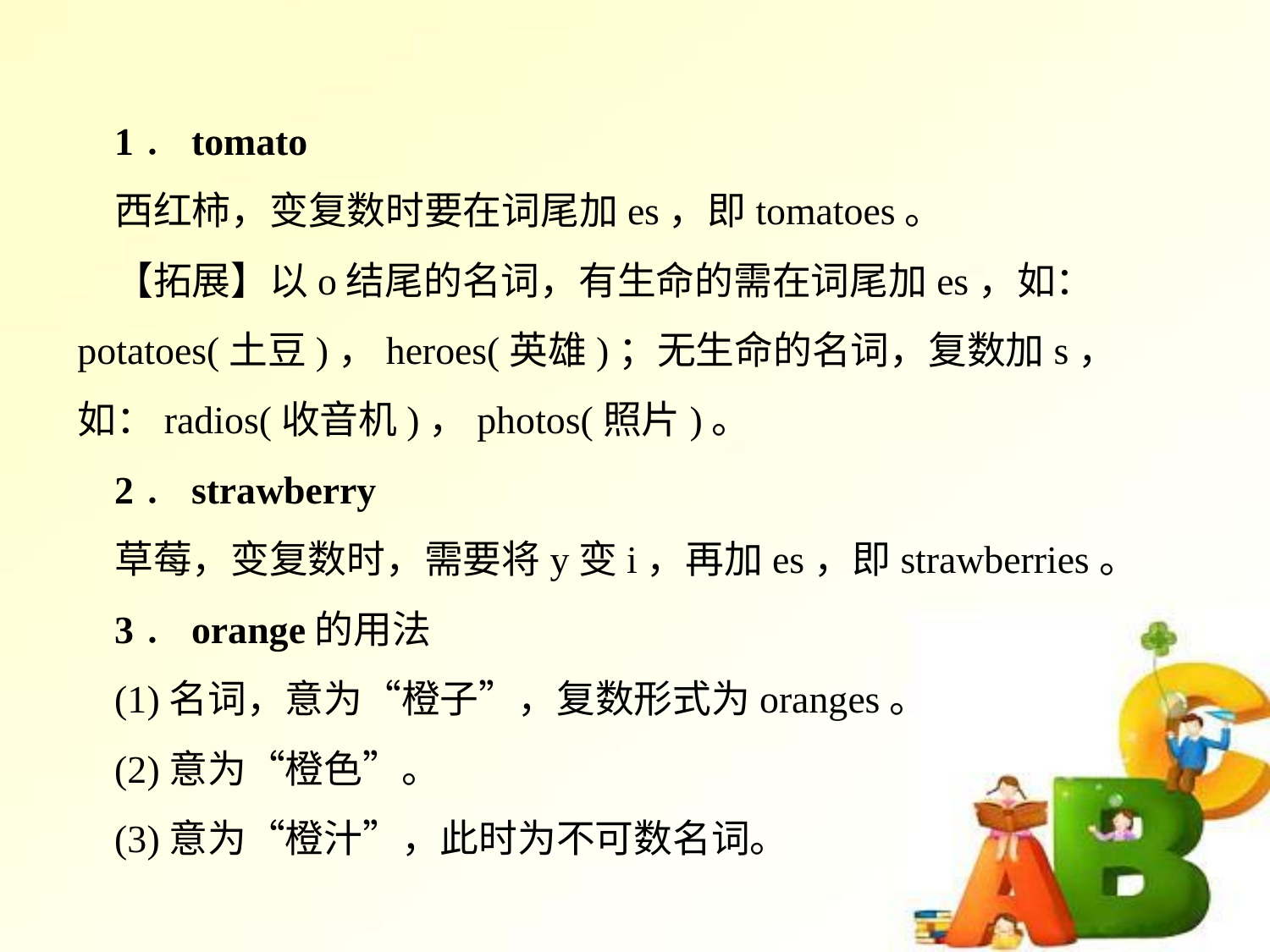

1．tomato
西红柿，变复数时要在词尾加­es，即tomatoes。
【拓展】以­o结尾的名词，有生命的需在词尾加­es，如：potatoes(土豆)，heroes(英雄)；无生命的名词，复数加­s，如：radios(收音机)，photos(照片)。
2．strawberry
草莓，变复数时，需要将y变i，再加­es，即strawberries。
3．orange的用法
(1)名词，意为“橙子”，复数形式为oranges。
(2)意为“橙色”。
(3)意为“橙汁”，此时为不可数名词。